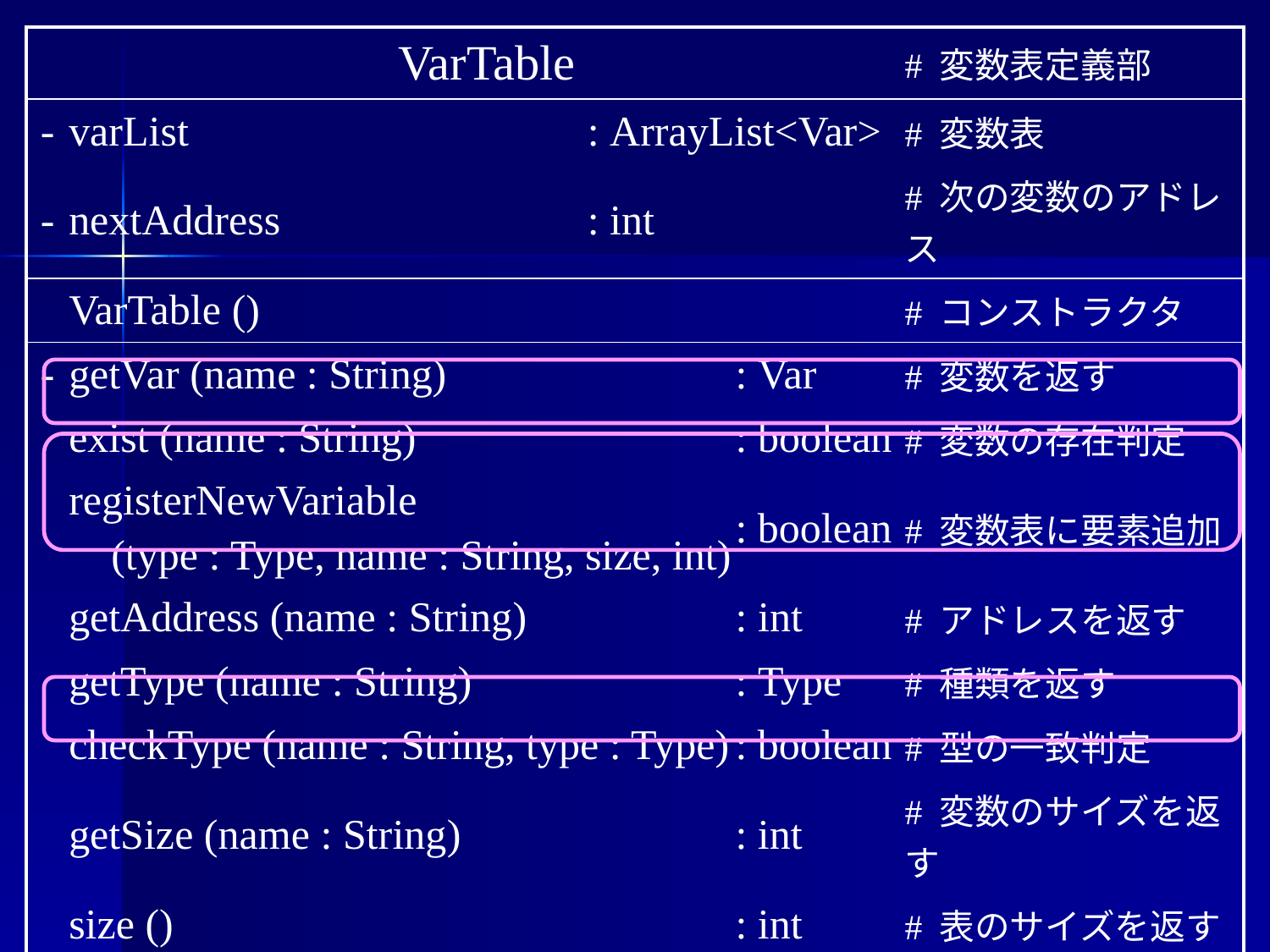

|  | VarTable |  |  | # 変数表定義部 |
| --- | --- | --- | --- | --- |
| - | varList | : ArrayList<Var> |  | # 変数表 |
| - | nextAddress | : int |  | # 次の変数のアドレス |
|  | VarTable () |  |  | # コンストラクタ |
| - | getVar (name : String) |  | : Var | # 変数を返す |
|  | exist (name : String) |  | : boolean | # 変数の存在判定 |
|  | registerNewVariable (type : Type, name : String, size, int) |  | : boolean | # 変数表に要素追加 |
|  | getAddress (name : String) |  | : int | # アドレスを返す |
|  | getType (name : String) |  | : Type | # 種類を返す |
|  | checkType (name : String, type : Type) |  | : boolean | # 型の一致判定 |
|  | getSize (name : String) |  | : int | # 変数のサイズを返す |
|  | size () |  | : int | # 表のサイズを返す |
|  | removeTail (index : int) |  | : void | # 表の末尾を削除する |